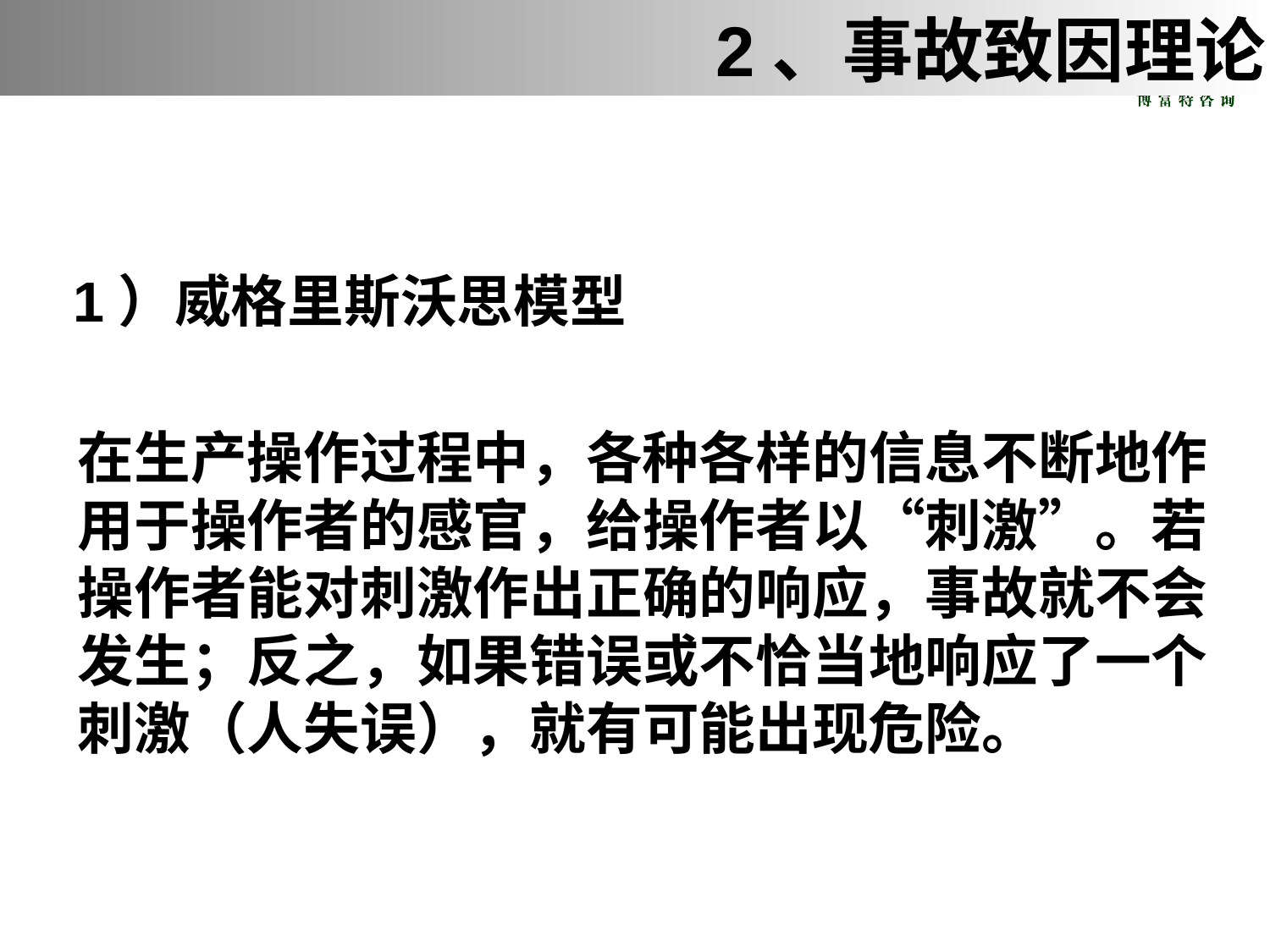

2、事故致因理论
1）威格里斯沃思模型
在生产操作过程中，各种各样的信息不断地作用于操作者的感官，给操作者以“刺激”。若操作者能对刺激作出正确的响应，事故就不会发生；反之，如果错误或不恰当地响应了一个刺激（人失误），就有可能出现危险。